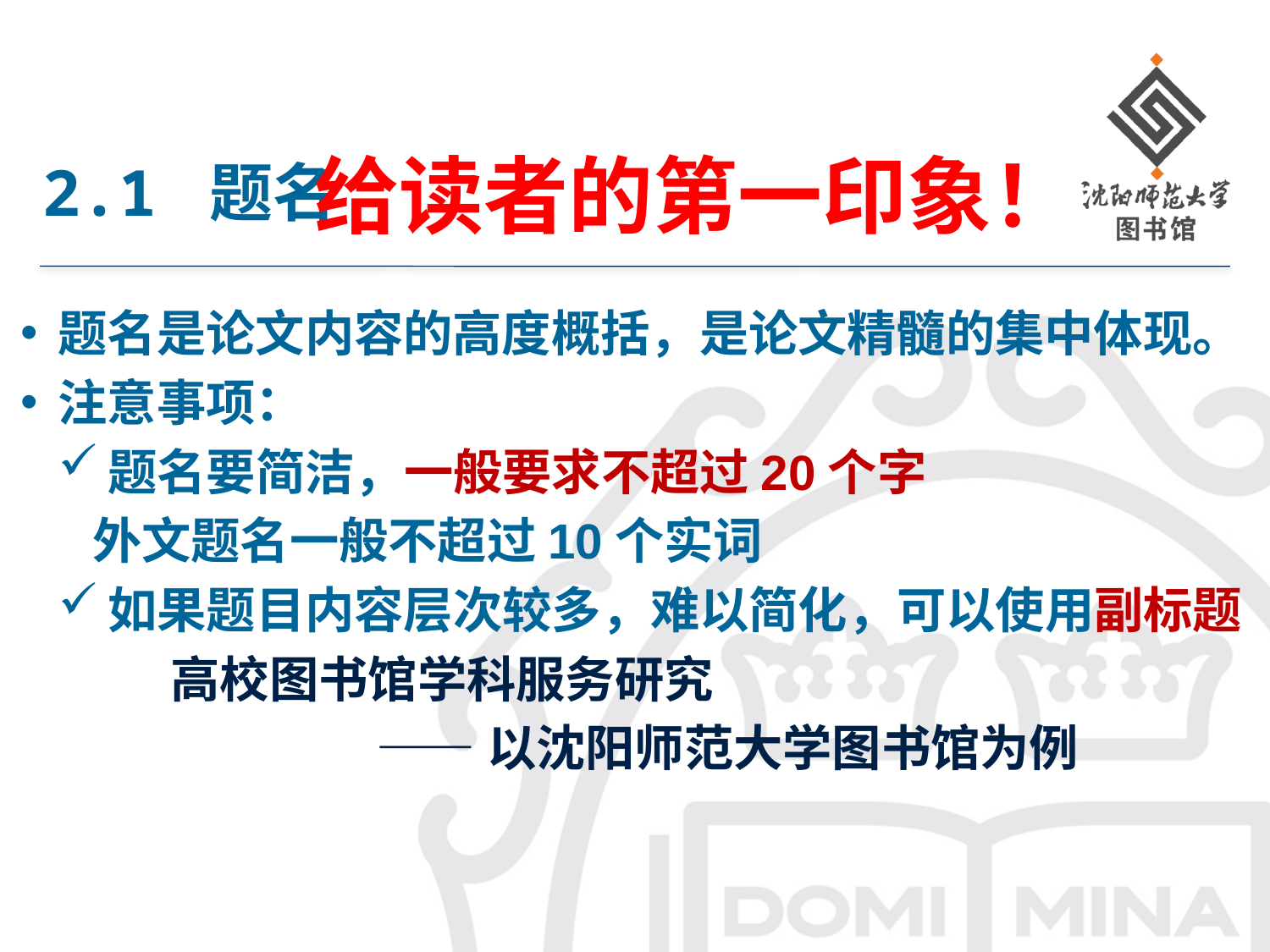

给读者的第一印象！
# 2.1 题名
题名是论文内容的高度概括，是论文精髓的集中体现。
注意事项：
题名要简洁，一般要求不超过20个字
  外文题名一般不超过10个实词
如果题目内容层次较多，难以简化，可以使用副标题
         高校图书馆学科服务研究
             ——以沈阳师范大学图书馆为例